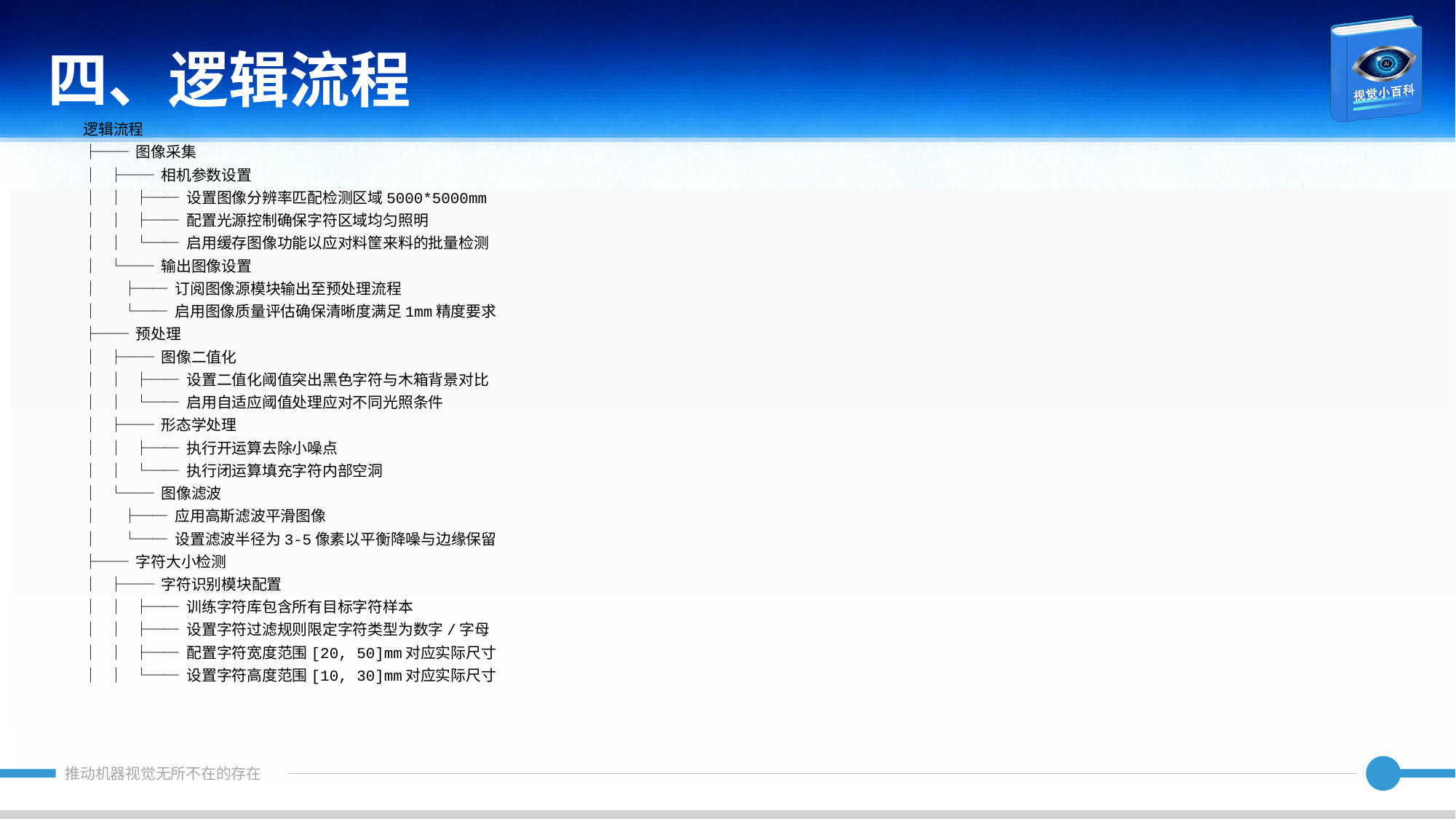

四、逻辑流程

逻辑流程
├── 图像采集
│   ├── 相机参数设置
│   │   ├── 设置图像分辨率匹配检测区域5000*5000mm
│   │   ├── 配置光源控制确保字符区域均匀照明
│   │   └── 启用缓存图像功能以应对料筐来料的批量检测
│   └── 输出图像设置
│       ├── 订阅图像源模块输出至预处理流程
│       └── 启用图像质量评估确保清晰度满足1mm精度要求
├── 预处理
│   ├── 图像二值化
│   │   ├── 设置二值化阈值突出黑色字符与木箱背景对比
│   │   └── 启用自适应阈值处理应对不同光照条件
│   ├── 形态学处理
│   │   ├── 执行开运算去除小噪点
│   │   └── 执行闭运算填充字符内部空洞
│   └── 图像滤波
│       ├── 应用高斯滤波平滑图像
│       └── 设置滤波半径为3-5像素以平衡降噪与边缘保留
├── 字符大小检测
│   ├── 字符识别模块配置
│   │   ├── 训练字符库包含所有目标字符样本
│   │   ├── 设置字符过滤规则限定字符类型为数字/字母
│   │   ├── 配置字符宽度范围[20, 50]mm对应实际尺寸
│   │   └── 设置字符高度范围[10, 30]mm对应实际尺寸
8